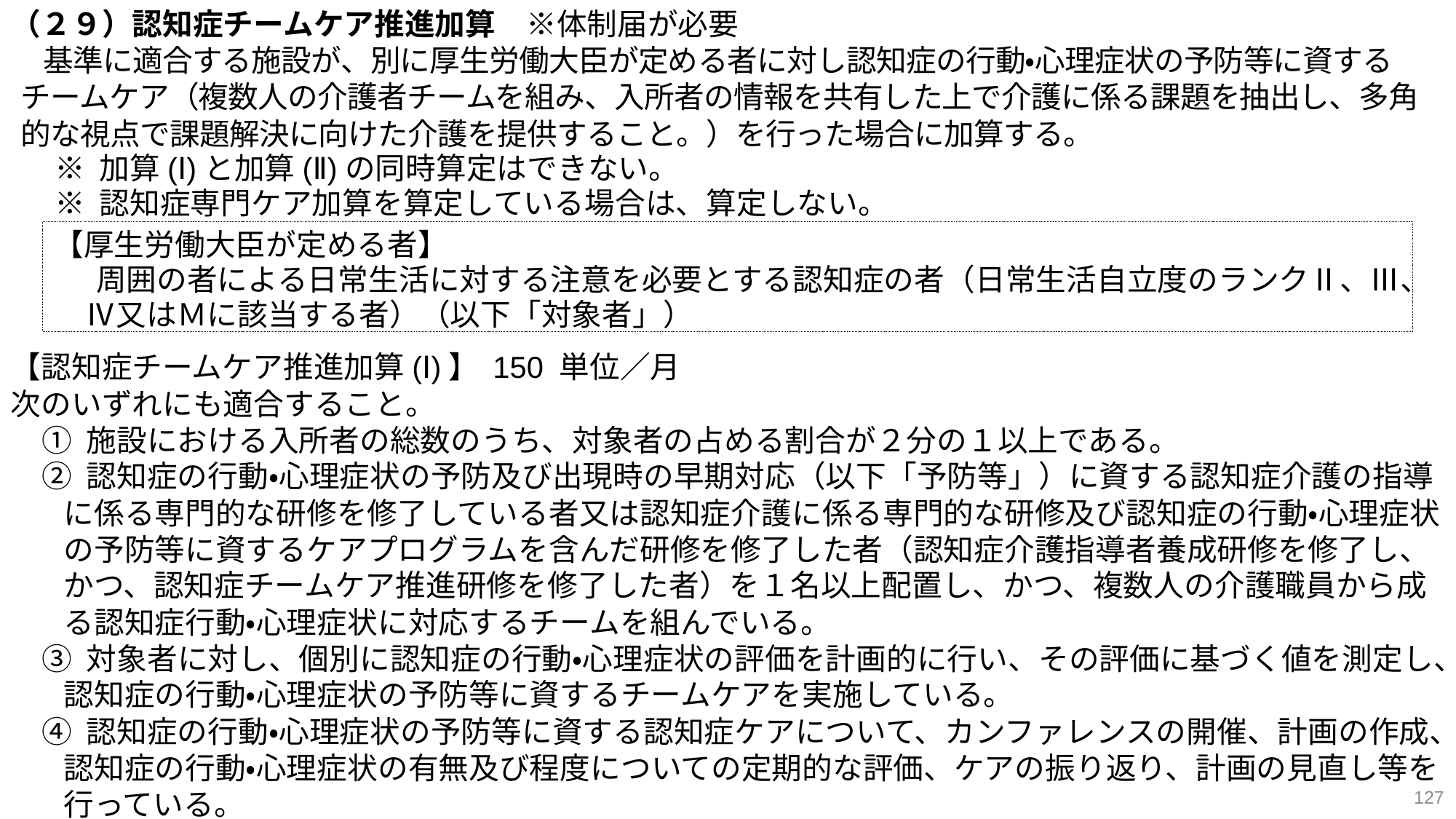

（２９）認知症チームケア推進加算　※体制届が必要
基準に適合する施設が、別に厚生労働大臣が定める者に対し認知症の行動・心理症状の予防等に資するチームケア（複数人の介護者チームを組み、入所者の情報を共有した上で介護に係る課題を抽出し、多角的な視点で課題解決に向けた介護を提供すること。）を行った場合に加算する。
※ 加算(Ⅰ)と加算(Ⅱ)の同時算定はできない。
※ 認知症専門ケア加算を算定している場合は、算定しない。

【認知症チームケア推進加算(Ⅰ)】 150 単位／月
次のいずれにも適合すること。
① 施設における入所者の総数のうち、対象者の占める割合が２分の１以上である。
② 認知症の行動・心理症状の予防及び出現時の早期対応（以下「予防等」）に資する認知症介護の指導に係る専門的な研修を修了している者又は認知症介護に係る専門的な研修及び認知症の行動・心理症状の予防等に資するケアプログラムを含んだ研修を修了した者（認知症介護指導者養成研修を修了し、かつ、認知症チームケア推進研修を修了した者）を１名以上配置し、かつ、複数人の介護職員から成る認知症行動・心理症状に対応するチームを組んでいる。
③ 対象者に対し、個別に認知症の行動・心理症状の評価を計画的に行い、その評価に基づく値を測定し、認知症の行動・心理症状の予防等に資するチームケアを実施している。
④ 認知症の行動・心理症状の予防等に資する認知症ケアについて、カンファレンスの開催、計画の作成、認知症の行動・心理症状の有無及び程度についての定期的な評価、ケアの振り返り、計画の見直し等を行っている。

【厚生労働大臣が定める者】
周囲の者による日常生活に対する注意を必要とする認知症の者（日常生活自立度のランクⅡ、Ⅲ、Ⅳ又はＭに該当する者）（以下「対象者」）
127